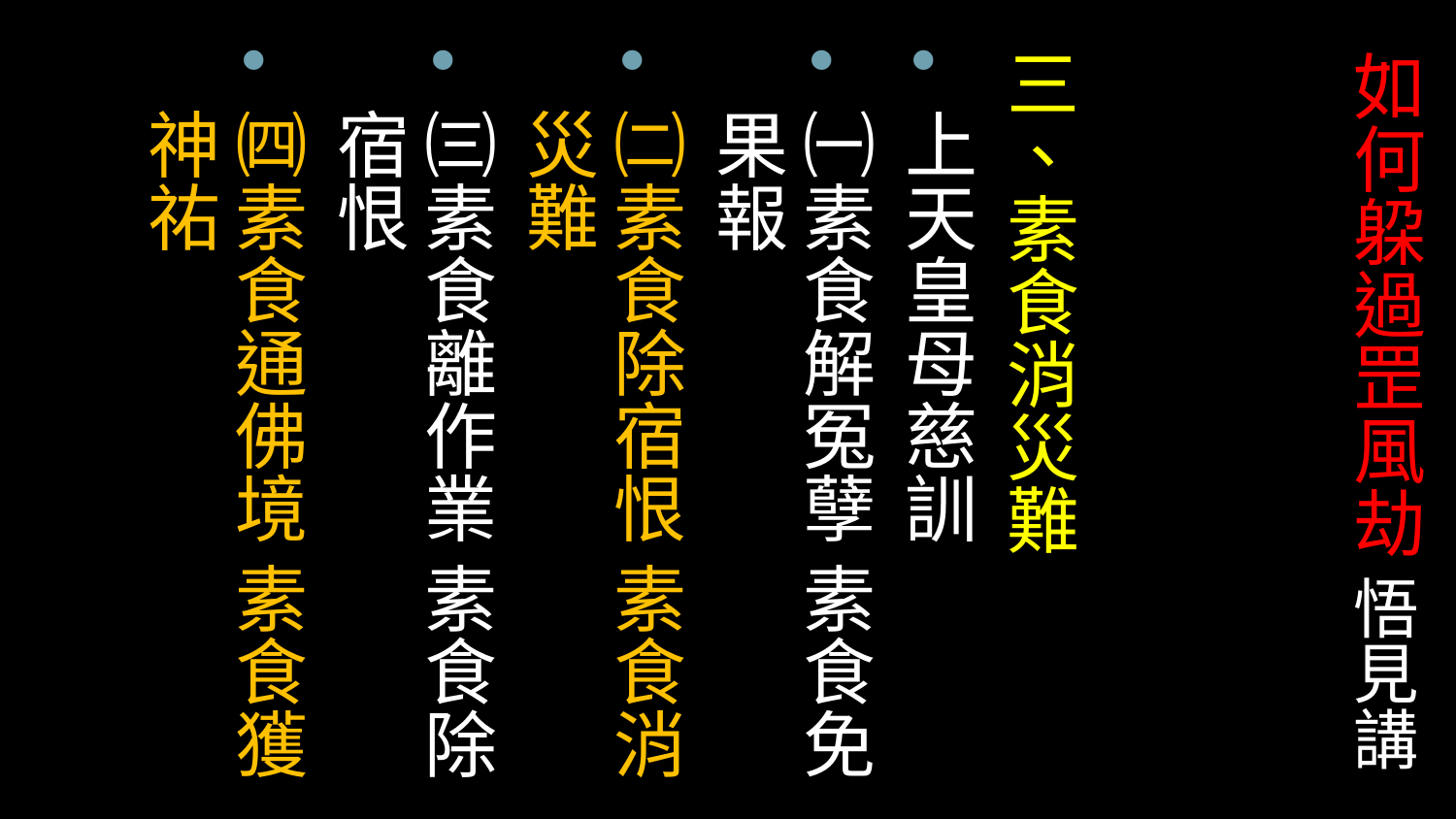

三、素食消災難
上天皇母慈訓
㈠素食解冤孽 素食免果報
㈡素食除宿恨 素食消災難
㈢素食離作業 素食除宿恨
㈣素食通佛境 素食獲神祐

# 如何躱過罡風劫 悟見講